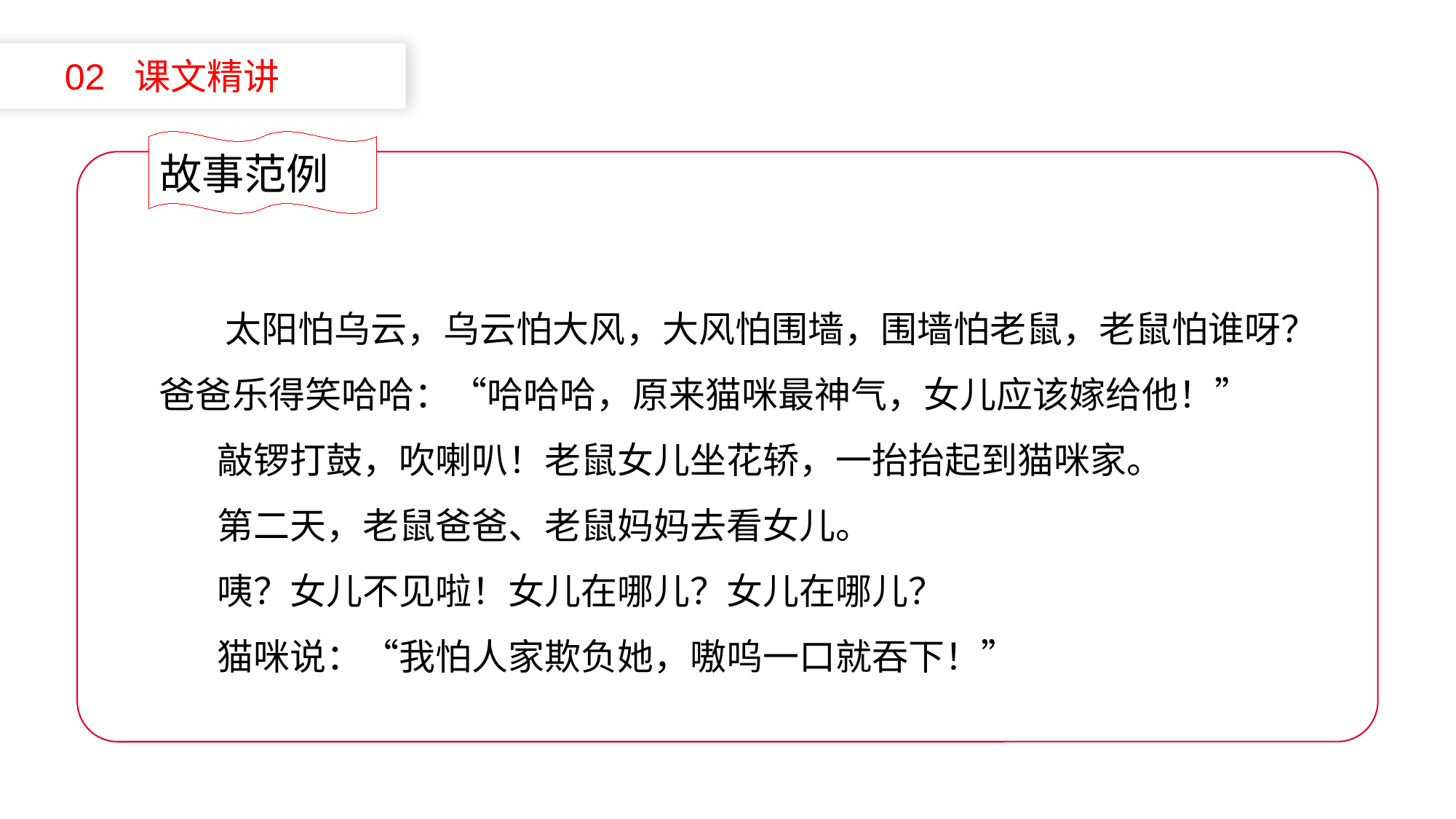

02  课文精讲
故事范例

       太阳怕乌云，乌云怕大风，大风怕围墙，围墙怕老鼠，老鼠怕谁呀？爸爸乐得笑哈哈：“哈哈哈，原来猫咪最神气，女儿应该嫁给他！”
      敲锣打鼓，吹喇叭！老鼠女儿坐花轿，一抬抬起到猫咪家。
      第二天，老鼠爸爸、老鼠妈妈去看女儿。
      咦？女儿不见啦！女儿在哪儿？女儿在哪儿？
      猫咪说：“我怕人家欺负她，嗷呜一口就吞下！”